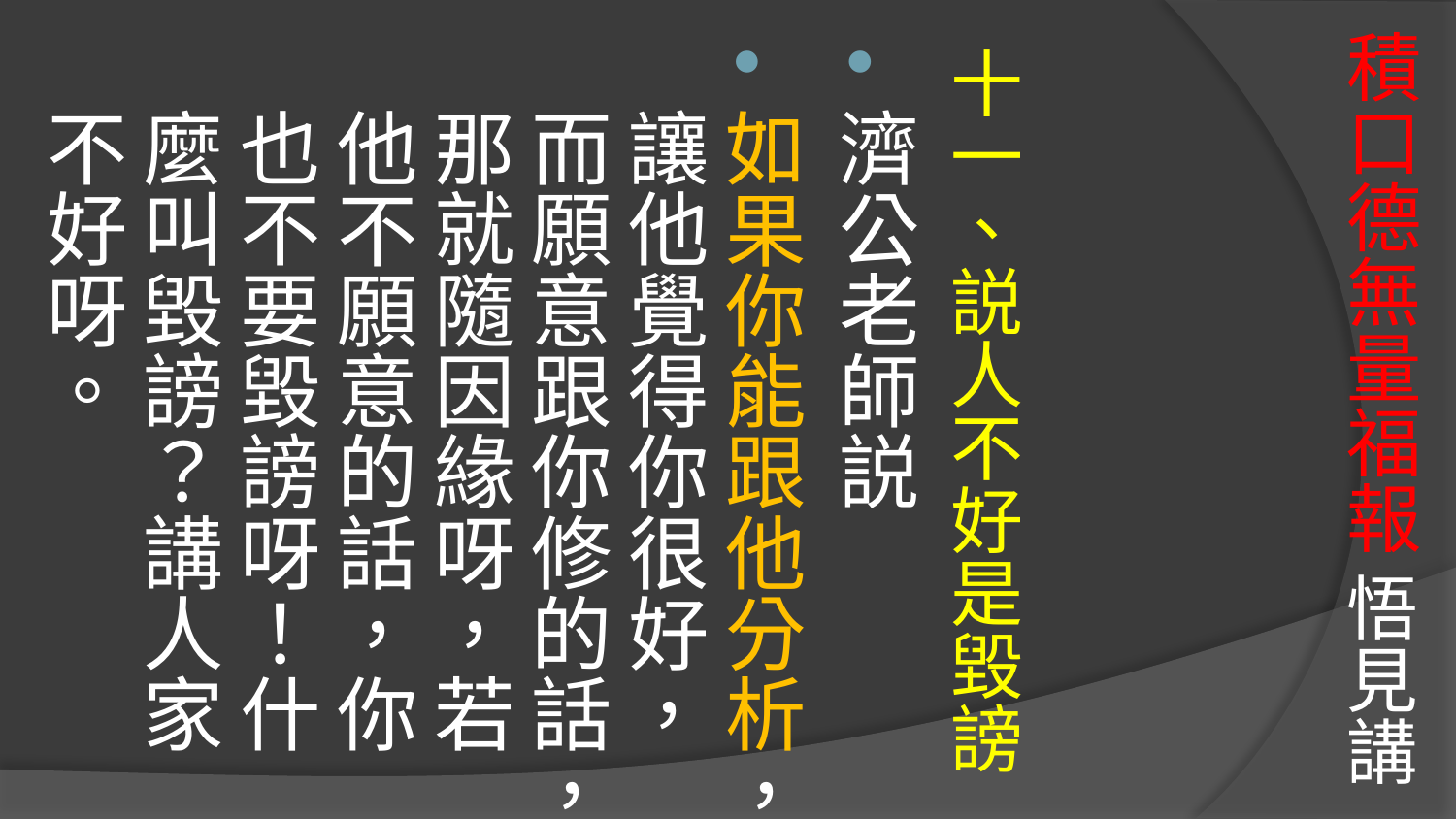

# 積口德無量福報 悟見講
十一、説人不好是毀謗
濟公老師説
如果你能跟他分析，讓他覺得你很好，而願意跟你修的話，那就隨因緣呀，若他不願意的話，你也不要毀謗呀！什麼叫毀謗？講人家不好呀。